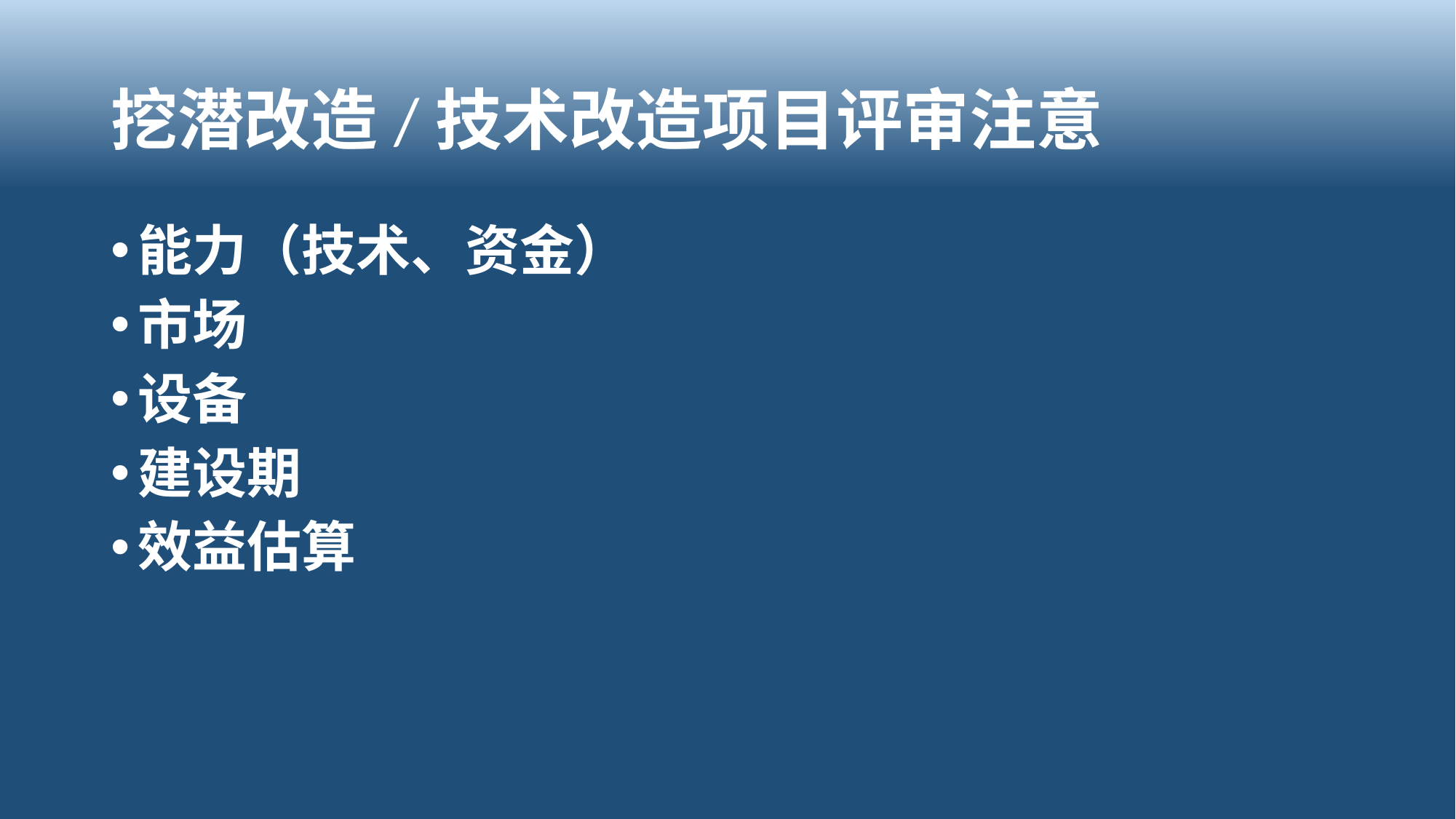

# 挖潜改造/技术改造项目评审注意
能力（技术、资金）
市场
设备
建设期
效益估算